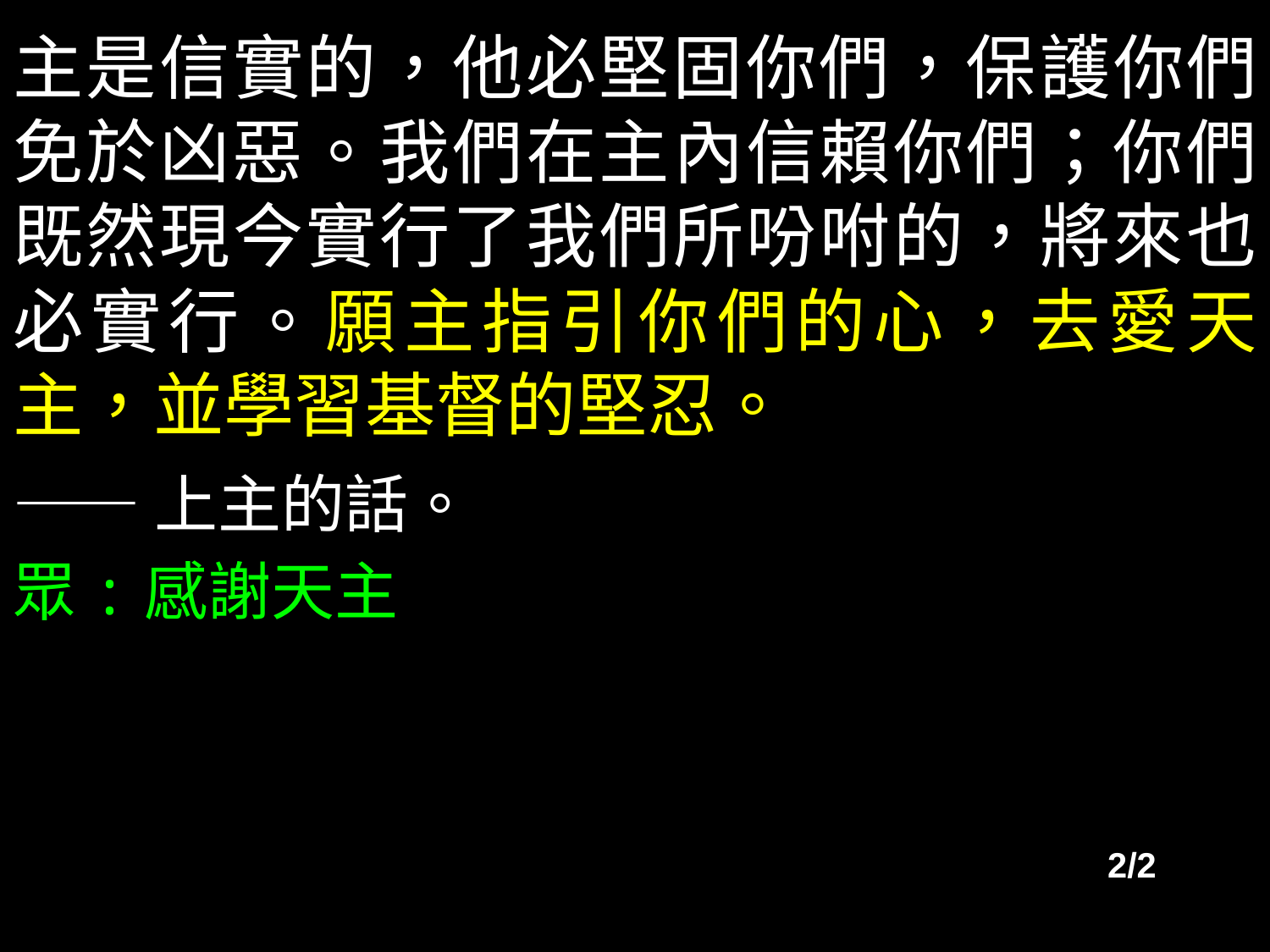

主是信實的，他必堅固你們，保護你們免於凶惡。我們在主內信賴你們；你們既然現今實行了我們所吩咐的，將來也必實行。願主指引你們的心，去愛天主，並學習基督的堅忍。
——上主的話。
眾:感謝天主

2/2